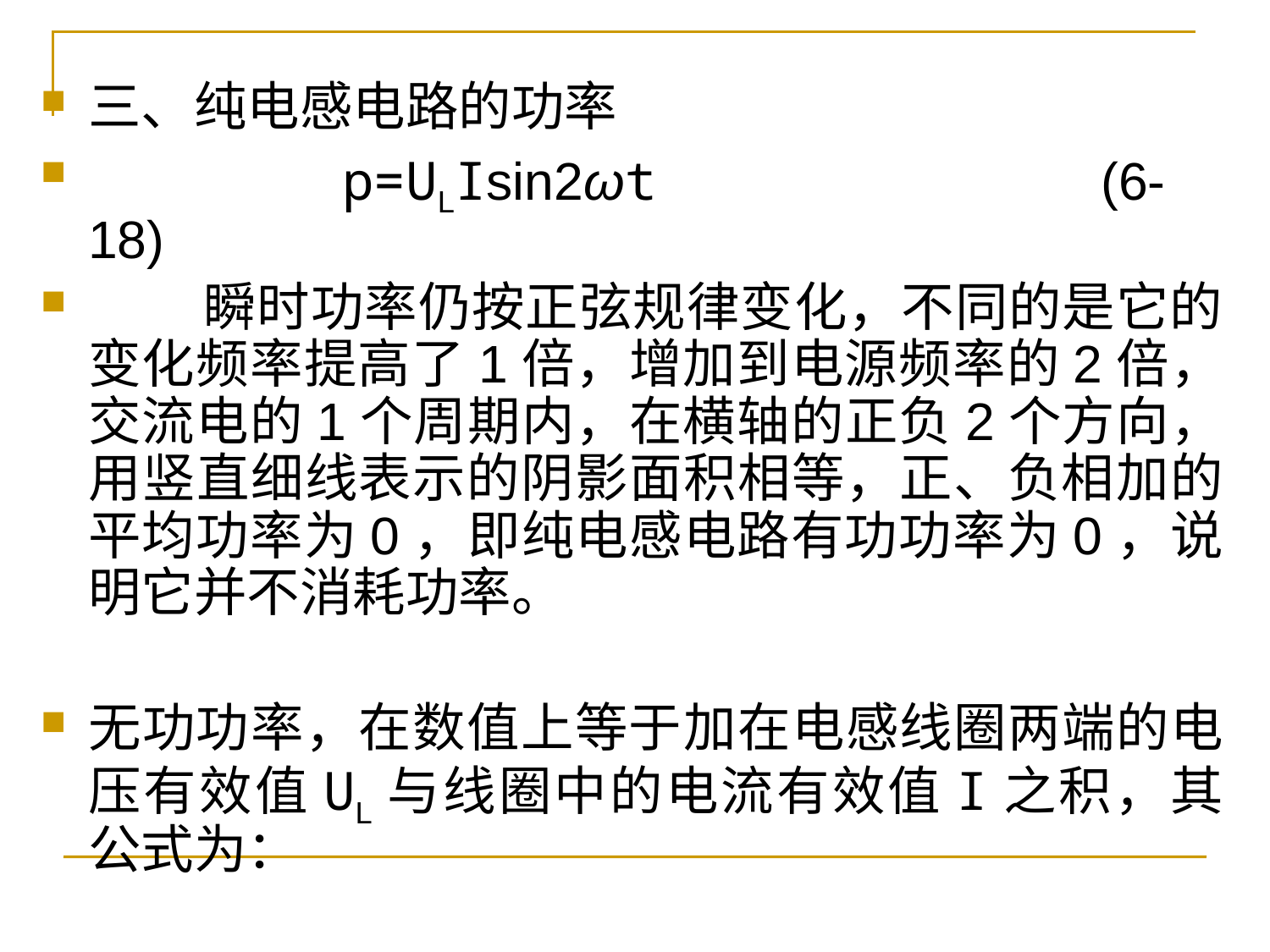

三、纯电感电路的功率
        p=ULIsin2ωt              (6-18)
        瞬时功率仍按正弦规律变化，不同的是它的变化频率提高了1倍，增加到电源频率的2倍，交流电的1个周期内，在横轴的正负2个方向，用竖直细线表示的阴影面积相等，正、负相加的平均功率为0，即纯电感电路有功功率为0，说明它并不消耗功率。

无功功率，在数值上等于加在电感线圈两端的电压有效值UL与线圈中的电流有效值I之积，其公式为：